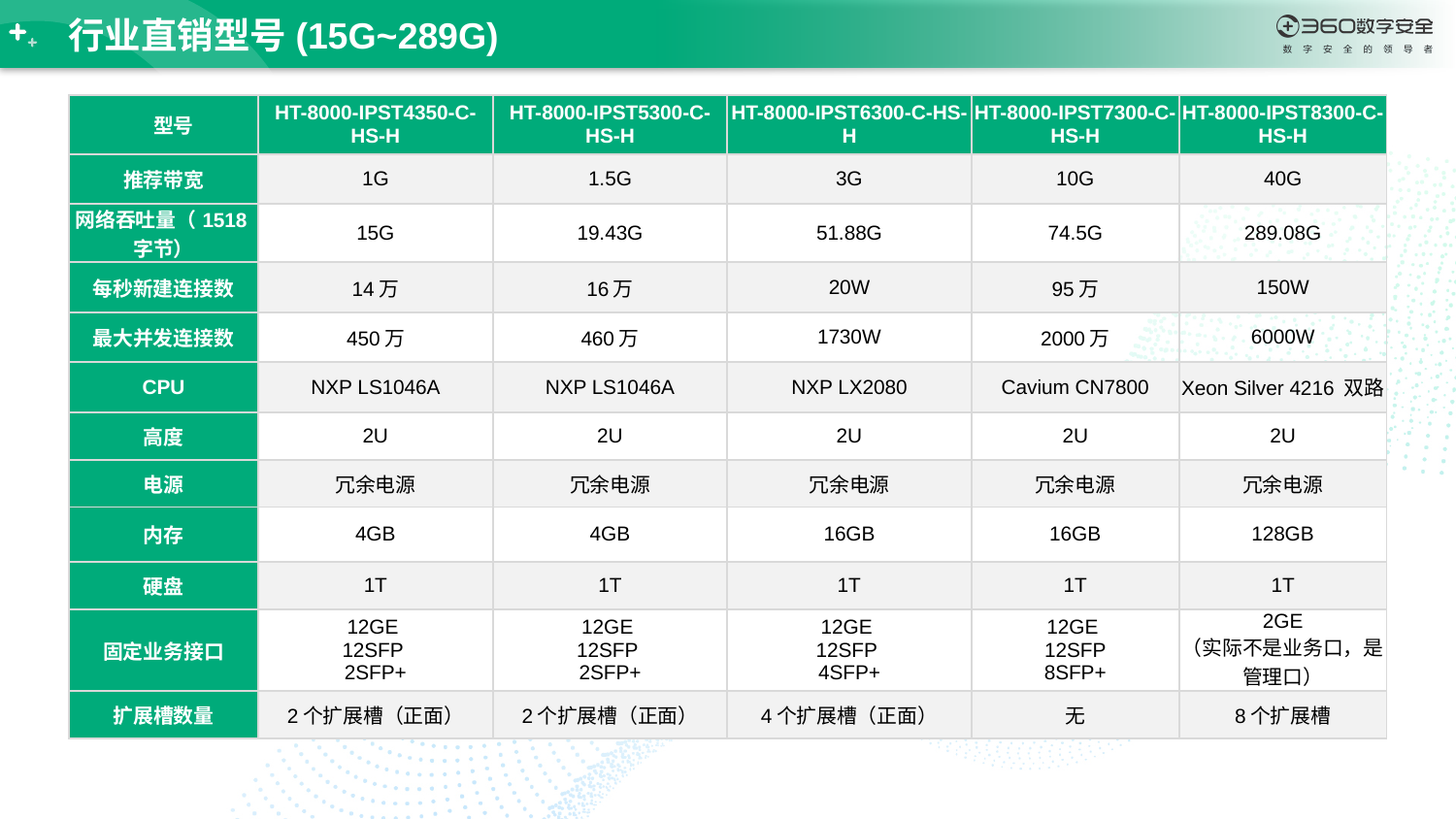

# 行业直销型号(15G~289G)
| 型号 | HT-8000-IPST4350-C-HS-H | HT-8000-IPST5300-C-HS-H | HT-8000-IPST6300-C-HS-H | HT-8000-IPST7300-C-HS-H | HT-8000-IPST8300-C-HS-H |
| --- | --- | --- | --- | --- | --- |
| 推荐带宽 | 1G | 1.5G | 3G | 10G | 40G |
| 网络吞吐量（1518字节） | 15G | 19.43G | 51.88G | 74.5G | 289.08G |
| 每秒新建连接数 | 14万 | 16万 | 20W | 95万 | 150W |
| 最大并发连接数 | 450万 | 460万 | 1730W | 2000万 | 6000W |
| CPU | NXP LS1046A | NXP LS1046A | NXP LX2080 | Cavium CN7800 | Xeon Silver 4216 双路 |
| 高度 | 2U | 2U | 2U | 2U | 2U |
| 电源 | 冗余电源 | 冗余电源 | 冗余电源 | 冗余电源 | 冗余电源 |
| 内存 | 4GB | 4GB | 16GB | 16GB | 128GB |
| 硬盘 | 1T | 1T | 1T | 1T | 1T |
| 固定业务接口 | 12GE 12SFP 2SFP+ | 12GE 12SFP 2SFP+ | 12GE 12SFP 4SFP+ | 12GE 12SFP 8SFP+ | 2GE （实际不是业务口，是管理口） |
| 扩展槽数量 | 2个扩展槽（正面） | 2个扩展槽（正面） | 4个扩展槽（正面） | 无 | 8个扩展槽 |